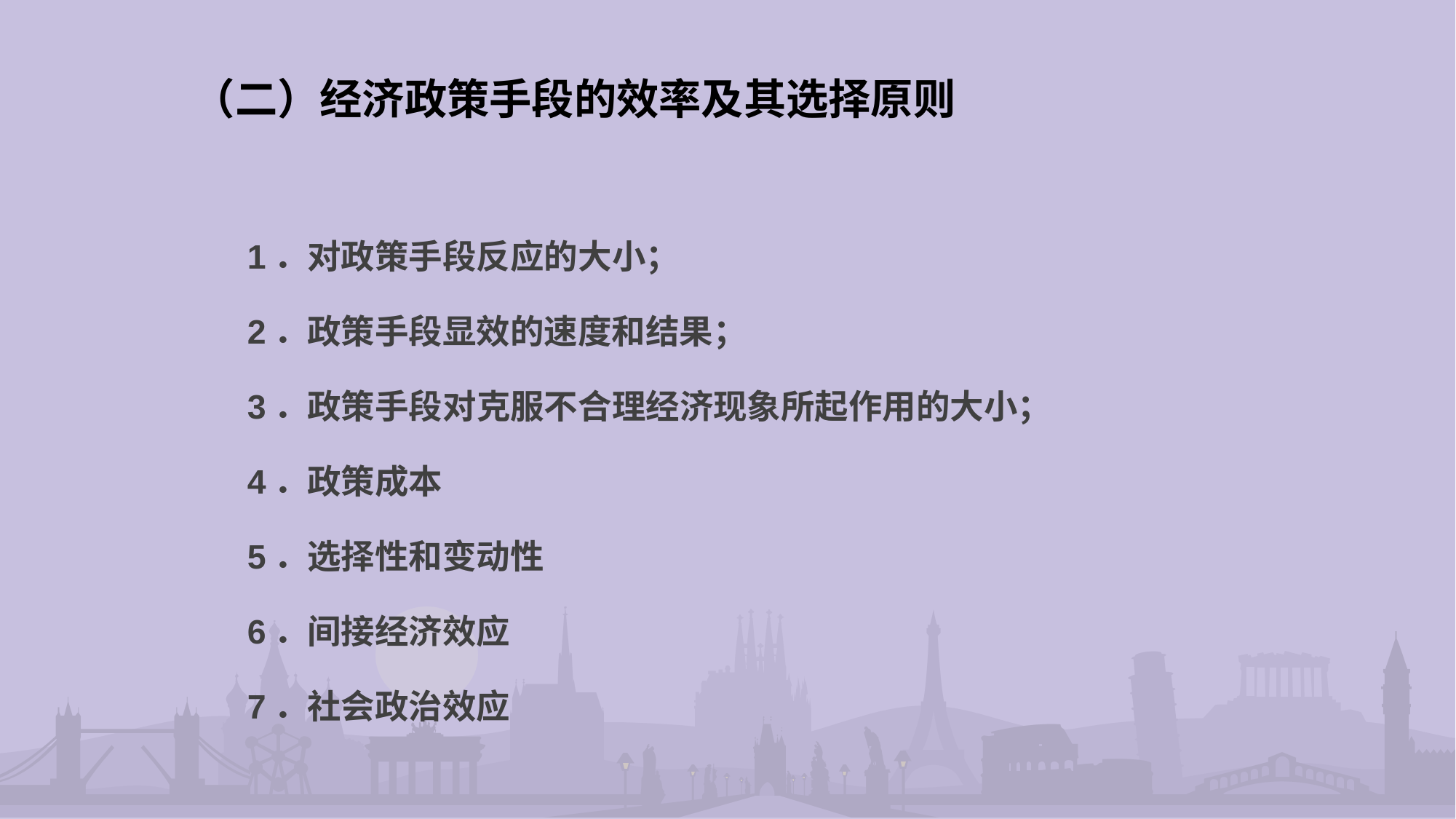

# （二）经济政策手段的效率及其选择原则

1．对政策手段反应的大小；
2．政策手段显效的速度和结果；
3．政策手段对克服不合理经济现象所起作用的大小；
4．政策成本
5．选择性和变动性
6．间接经济效应
7．社会政治效应